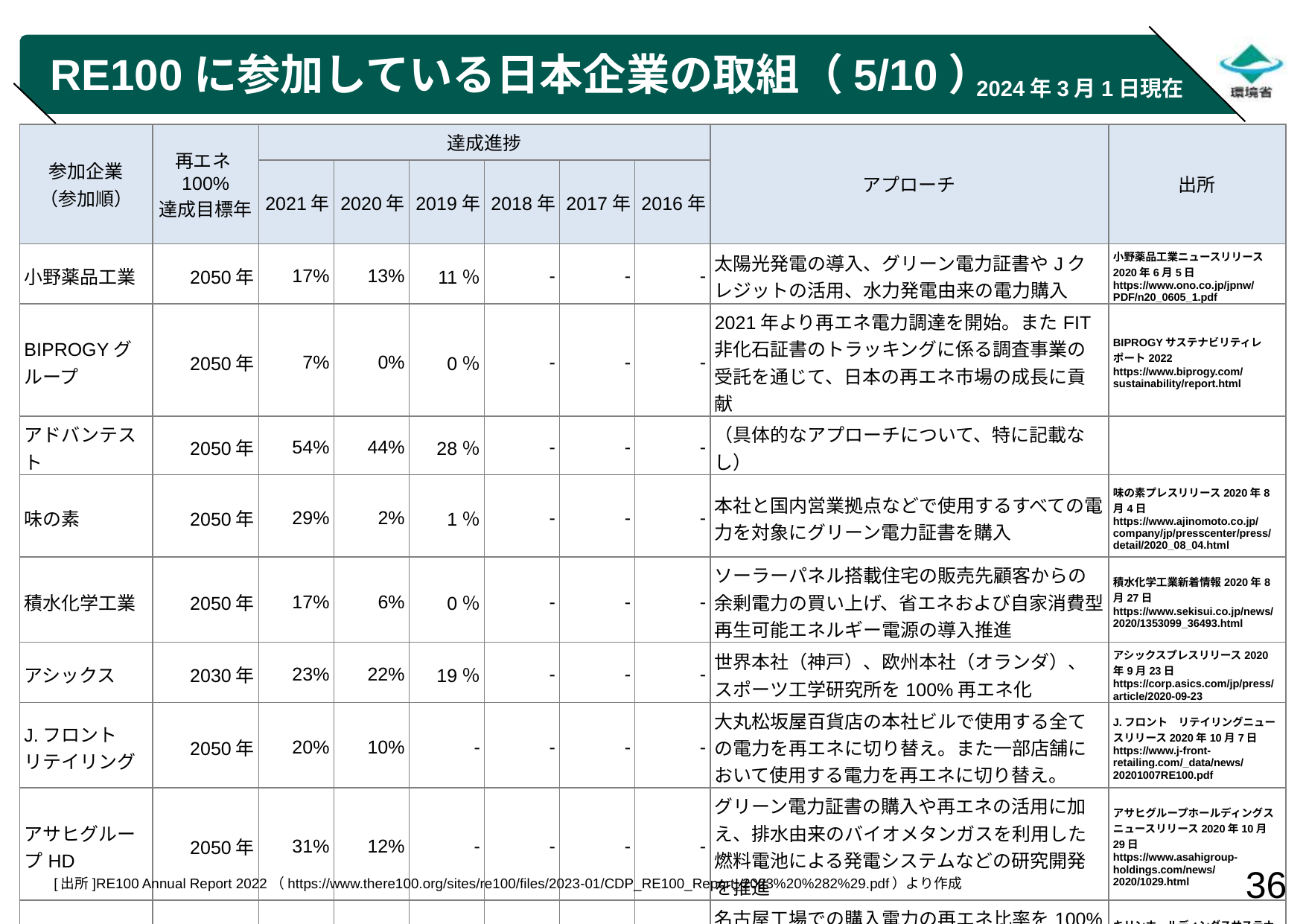

# RE100に参加している日本企業の取組（5/10）
2024年3月1日現在
| 参加企業 （参加順） | 再エネ100% 達成目標年 | 達成進捗 |  |  |  |  |  | アプローチ | 出所 |
| --- | --- | --- | --- | --- | --- | --- | --- | --- | --- |
|  |  | 2021年 | 2020年 | 2019年 | 2018年 | 2017年 | 2016年 |  |  |
| 小野薬品工業 | 2050年 | 17% | 13% | 11％ | - | - | - | 太陽光発電の導入、グリーン電力証書やJクレジットの活用、水力発電由来の電力購入 | 小野薬品工業ニュースリリース2020年6月5日 https://www.ono.co.jp/jpnw/PDF/n20\_0605\_1.pdf |
| BIPROGYグループ | 2050年 | 7% | 0% | 0％ | - | - | - | 2021年より再エネ電力調達を開始。またFIT非化石証書のトラッキングに係る調査事業の受託を通じて、日本の再エネ市場の成長に貢献 | BIPROGYサステナビリティレポート2022 https://www.biprogy.com/sustainability/report.html |
| アドバンテスト | 2050年 | 54% | 44% | 28％ | - | - | - | （具体的なアプローチについて、特に記載なし） |  |
| 味の素 | 2050年 | 29% | 2% | 1％ | - | - | - | 本社と国内営業拠点などで使用するすべての電力を対象にグリーン電力証書を購入 | 味の素プレスリリース2020年8月4日 https://www.ajinomoto.co.jp/company/jp/presscenter/press/detail/2020\_08\_04.html |
| 積水化学工業 | 2050年 | 17% | 6% | 0％ | - | - | - | ソーラーパネル搭載住宅の販売先顧客からの余剰電力の買い上げ、省エネおよび自家消費型再生可能エネルギー電源の導入推進 | 積水化学工業新着情報2020年8月27日 https://www.sekisui.co.jp/news/2020/1353099\_36493.html |
| アシックス | 2030年 | 23% | 22% | 19％ | - | - | - | 世界本社（神戸）、欧州本社（オランダ）、スポーツ工学研究所を100%再エネ化 | アシックスプレスリリース2020年9月23日 https://corp.asics.com/jp/press/article/2020-09-23 |
| J.フロント リテイリング | 2050年 | 20% | 10% | - | - | - | - | 大丸松坂屋百貨店の本社ビルで使用する全ての電力を再エネに切り替え。また一部店舗において使用する電力を再エネに切り替え。 | J.フロント　リテイリングニュースリリース2020年10月7日 https://www.j-front-retailing.com/\_data/news/20201007RE100.pdf |
| アサヒグループHD | 2050年 | 31% | 12% | - | - | - | - | グリーン電力証書の購入や再エネの活用に加え、排水由来のバイオメタンガスを利用した燃料電池による発電システムなどの研究開発を推進 | アサヒグループホールディングスニュースリリース2020年10月29日 https://www.asahigroup-holdings.com/news/2020/1029.html |
| キリンHD | 2040年 | 20% | 10% | - | - | - | - | 名古屋工場での購入電力の再エネ比率を100%化。国内4ビール工場でのPPAモデルによる太陽光発電利用、水力発電由来の電力利用 | キリンホールディングスサステナビリティサイト https://www.kirinholdings.com/jp/impact/env/3\_4a/RE100/ |
| ダイヤモンドエレクトリックHD | 2050年 | 0% | 1% | - | - | - | - | （具体的なアプローチについて、特に記載なし） |  |
[出所]RE100 Annual Report 2022（https://www.there100.org/sites/re100/files/2023-01/CDP_RE100_Report_2023%20%282%29.pdf）より作成